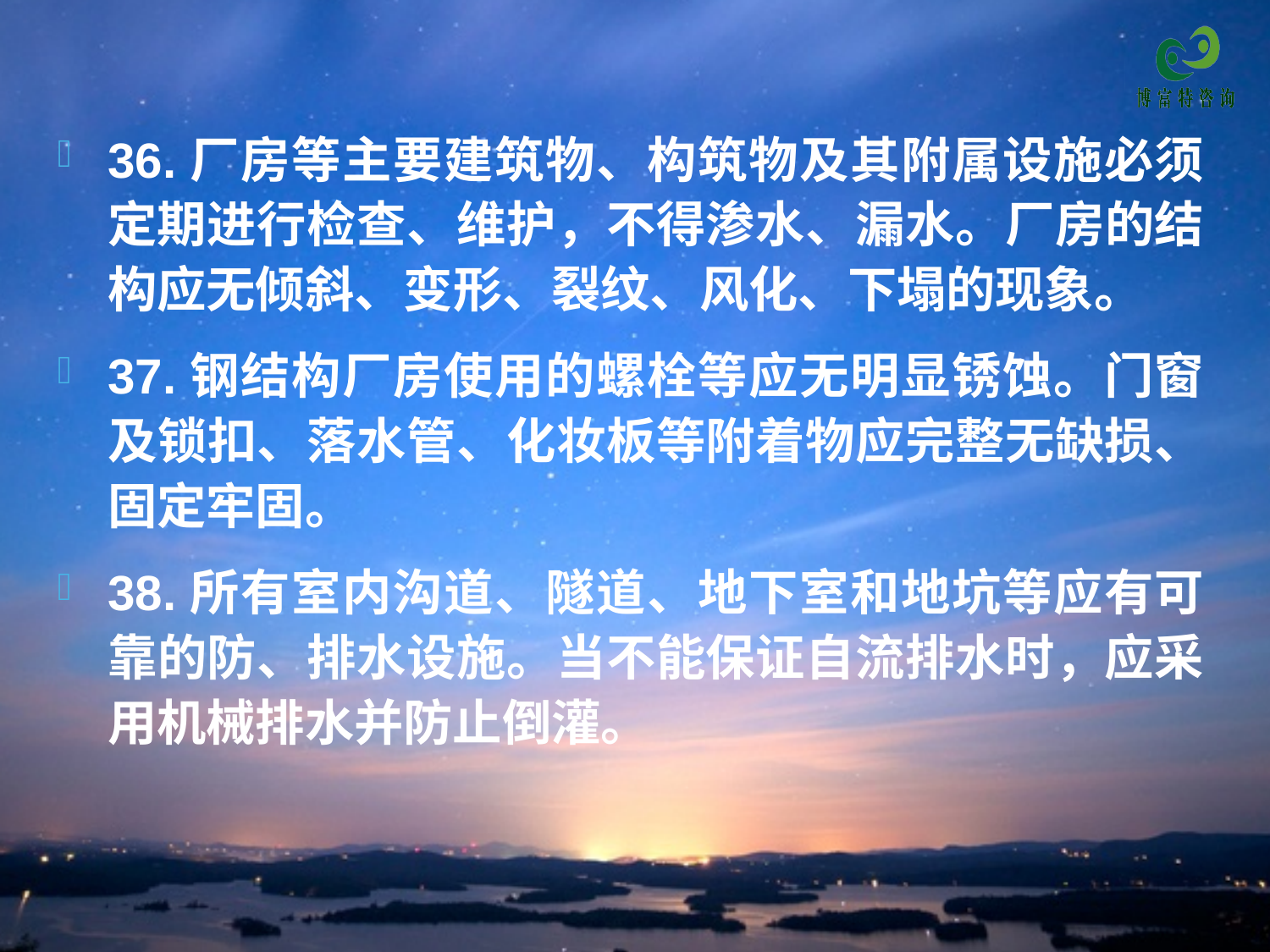

36.厂房等主要建筑物、构筑物及其附属设施必须定期进行检查、维护，不得渗水、漏水。厂房的结构应无倾斜、变形、裂纹、风化、下塌的现象。
37.钢结构厂房使用的螺栓等应无明显锈蚀。门窗及锁扣、落水管、化妆板等附着物应完整无缺损、固定牢固。
38.所有室内沟道、隧道、地下室和地坑等应有可靠的防、排水设施。当不能保证自流排水时，应采用机械排水并防止倒灌。